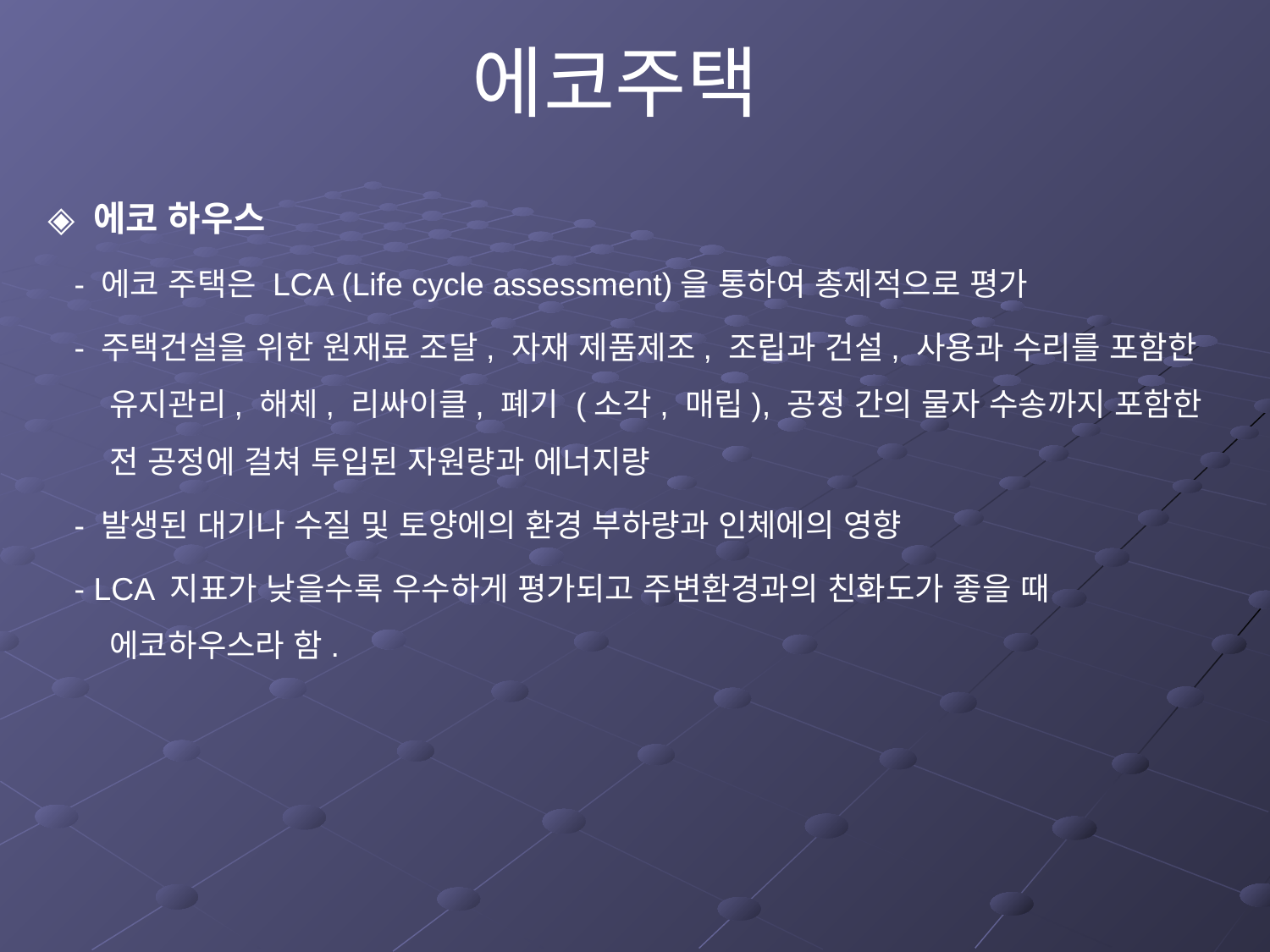

에코주택
◈ 에코 하우스
   - 에코 주택은 LCA (Life cycle assessment)을 통하여 총제적으로 평가
   - 주택건설을 위한 원재료 조달, 자재 제품제조, 조립과 건설, 사용과 수리를 포함한 유지관리, 해체, 리싸이클, 폐기 (소각, 매립), 공정 간의 물자 수송까지 포함한 전 공정에 걸쳐 투입된 자원량과 에너지량
   - 발생된 대기나 수질 및 토양에의 환경 부하량과 인체에의 영향
   - LCA 지표가 낮을수록 우수하게 평가되고 주변환경과의 친화도가 좋을 때 에코하우스라 함.